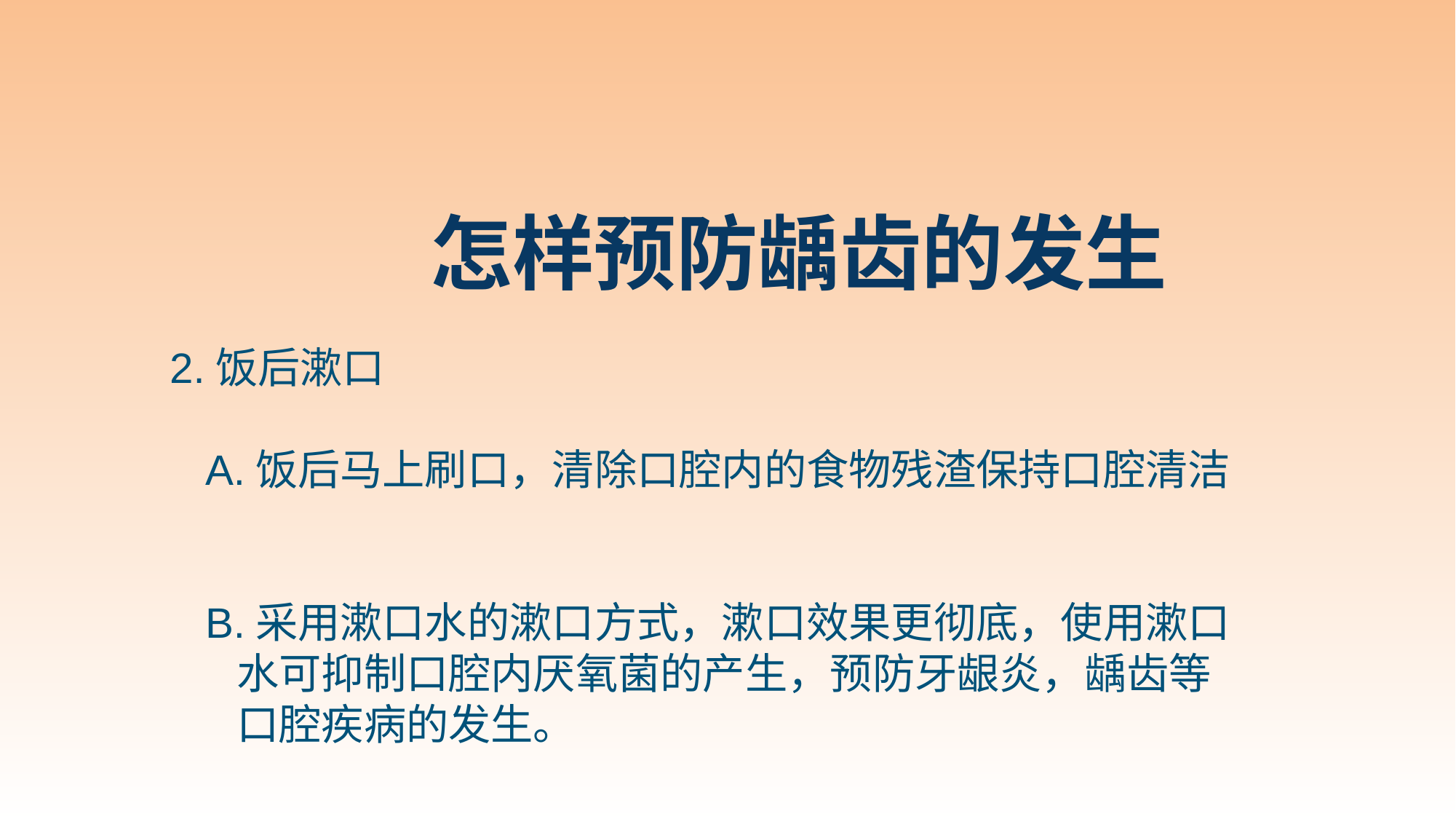

# 怎样预防龋齿的发生
2.饭后漱口

   A.饭后马上刷口，清除口腔内的食物残渣保持口腔清洁

   B.采用漱口水的漱口方式，漱口效果更彻底，使用漱口
      水可抑制口腔内厌氧菌的产生，预防牙龈炎，龋齿等
      口腔疾病的发生。